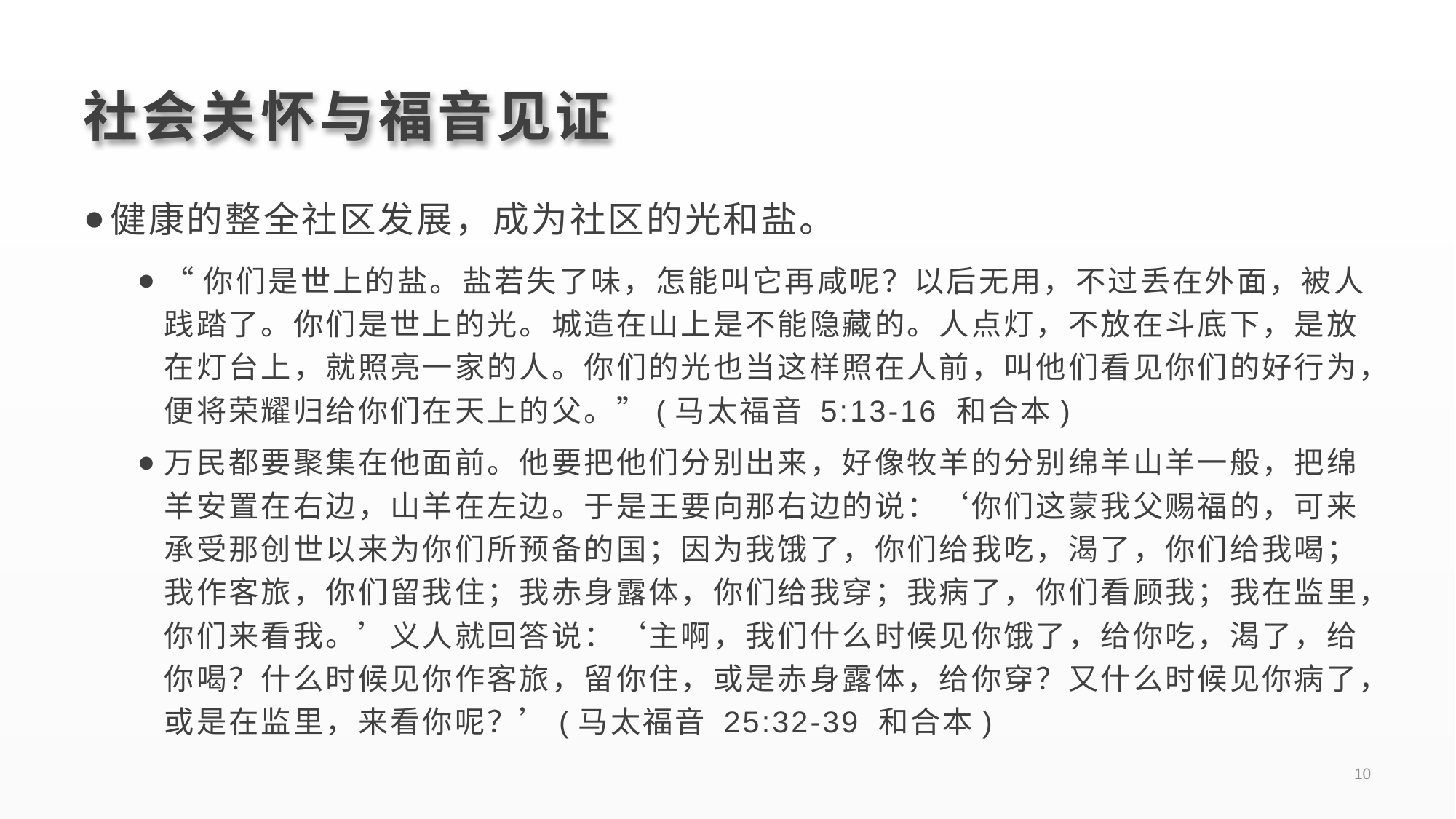

# 社会关怀与福音见证
健康的整全社区发展，成为社区的光和盐。
“你们是世上的盐。盐若失了味，怎能叫它再咸呢？以后无用，不过丢在外面，被人践踏了。你们是世上的光。城造在山上是不能隐藏的。人点灯，不放在斗底下，是放在灯台上，就照亮一家的人。你们的光也当这样照在人前，叫他们看见你们的好行为，便将荣耀归给你们在天上的父。”(马太福音 5:13-16 和合本)
万民都要聚集在他面前。他要把他们分别出来，好像牧羊的分别绵羊山羊一般，把绵羊安置在右边，山羊在左边。于是王要向那右边的说：‘你们这蒙我父赐福的，可来承受那创世以来为你们所预备的国；因为我饿了，你们给我吃，渴了，你们给我喝；我作客旅，你们留我住；我赤身露体，你们给我穿；我病了，你们看顾我；我在监里，你们来看我。’义人就回答说：‘主啊，我们什么时候见你饿了，给你吃，渴了，给你喝？什么时候见你作客旅，留你住，或是赤身露体，给你穿？又什么时候见你病了，或是在监里，来看你呢？’(马太福音 25:32-39 和合本)
10